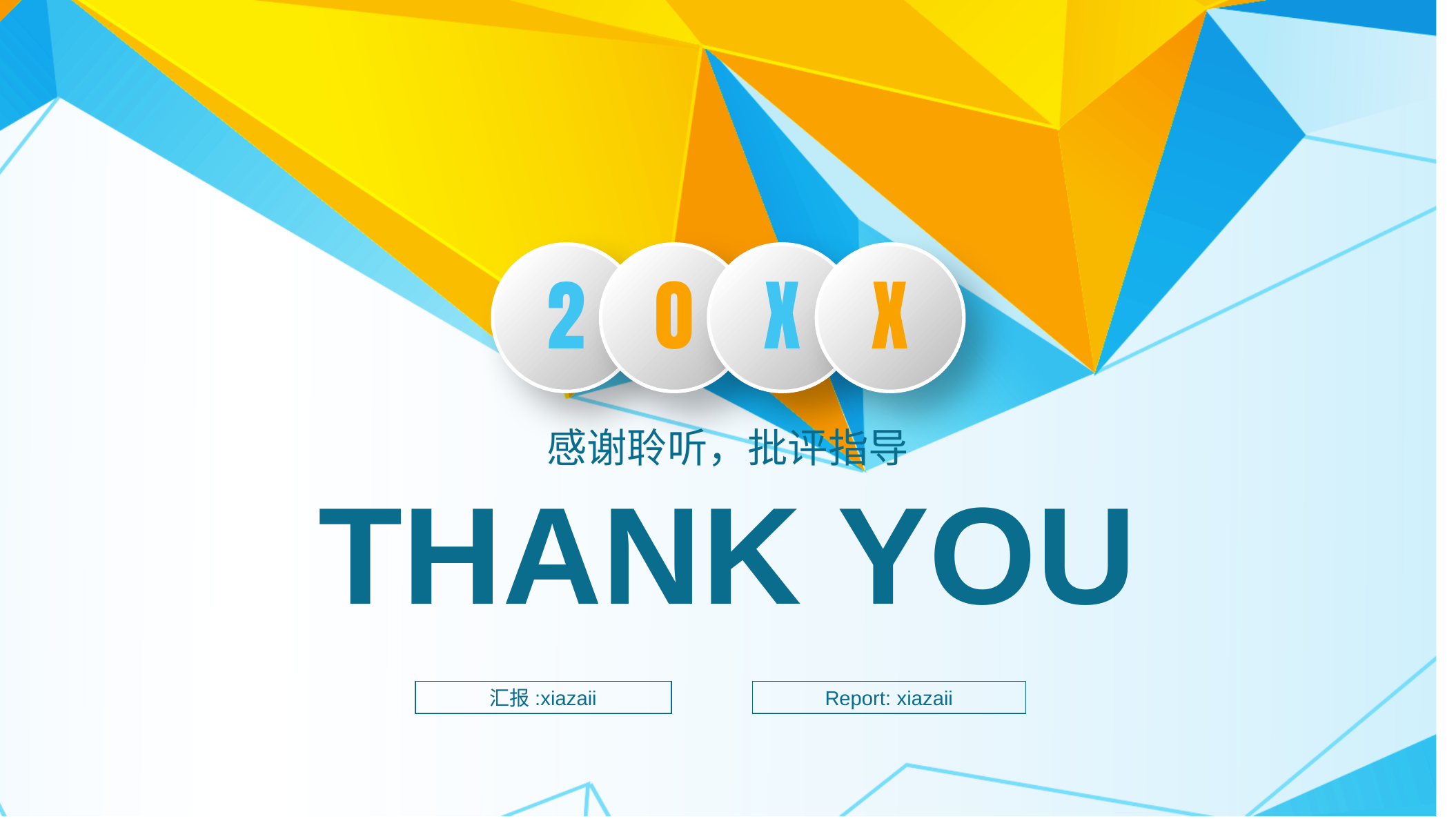

2
0
X
X
感谢聆听，批评指导
THANK YOU
汇报:xiazaii
Report: xiazaii